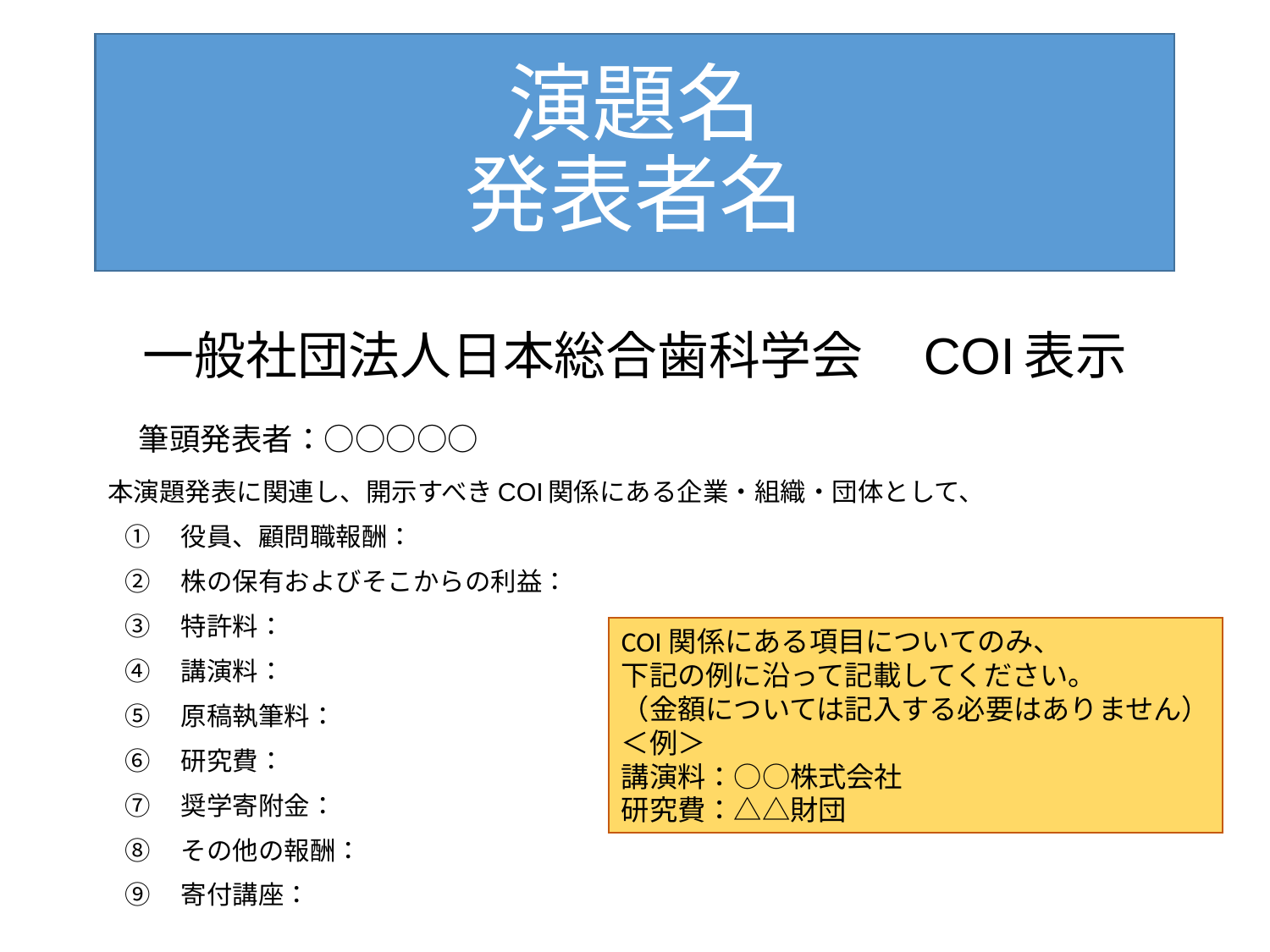

# 演題名 発表者名
一般社団法人日本総合歯科学会　COI表示

　筆頭発表者：○○○○○
本演題発表に関連し、開示すべきCOI関係にある企業・組織・団体として、
   ①　役員、顧問職報酬：
   ②　株の保有およびそこからの利益：
   ③　特許料：
   ④　講演料：
   ⑤　原稿執筆料：
   ⑥　研究費：
   ⑦　奨学寄附金：
   ⑧　その他の報酬：
   ⑨　寄付講座：
COI関係にある項目についてのみ、
下記の例に沿って記載してください。
（金額については記入する必要はありません）
＜例＞
講演料：○○株式会社
研究費：△△財団